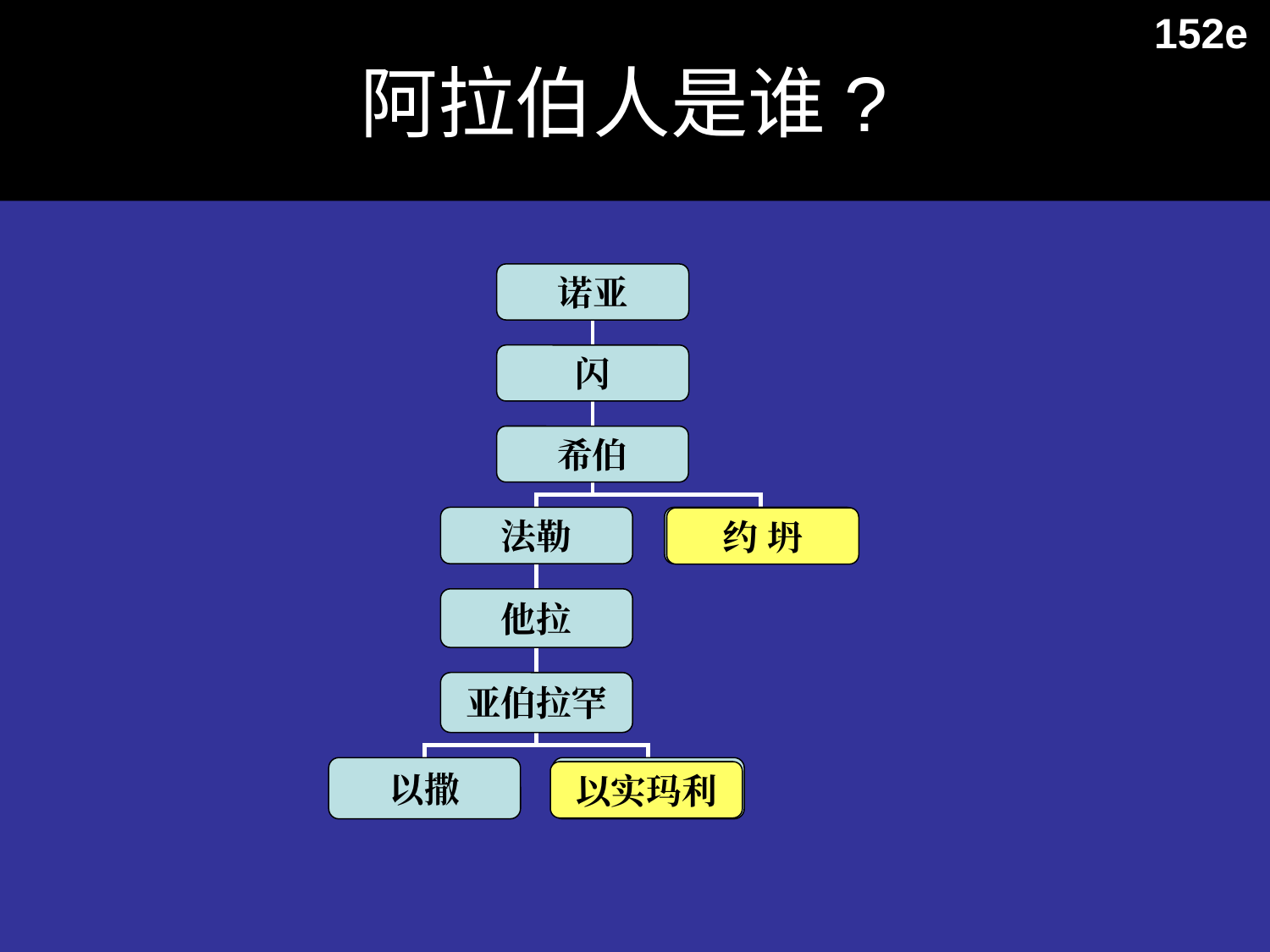

# 阿拉伯人是谁?
152e

诺亚
闪
希伯
法勒
Joktan
他拉
亚伯拉罕
以撒
以实玛利
约 坍
以实玛利